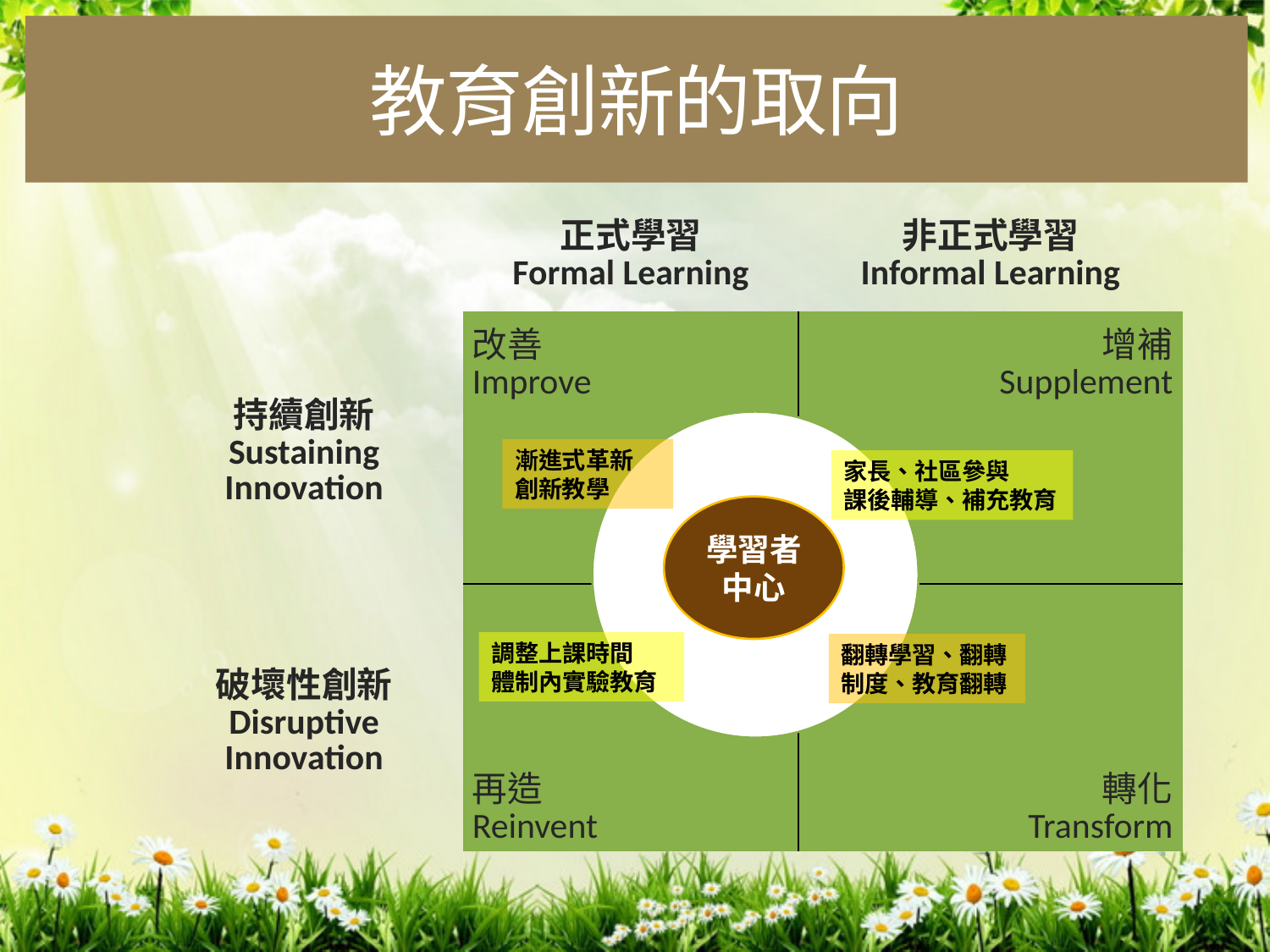

教育創新的取向
|  | 正式學習 Formal Learning | 非正式學習 Informal Learning |
| --- | --- | --- |
| 持續創新 Sustaining Innovation | 改善 Improve | 增補 Supplement |
| 破壞性創新 Disruptive Innovation | 再造 Reinvent | 轉化 Transform |

漸進式革新
創新教學
學習者中心
調整上課時間
體制內實驗教育
家長、社區參與
課後輔導、補充教育
翻轉學習、翻轉制度、教育翻轉